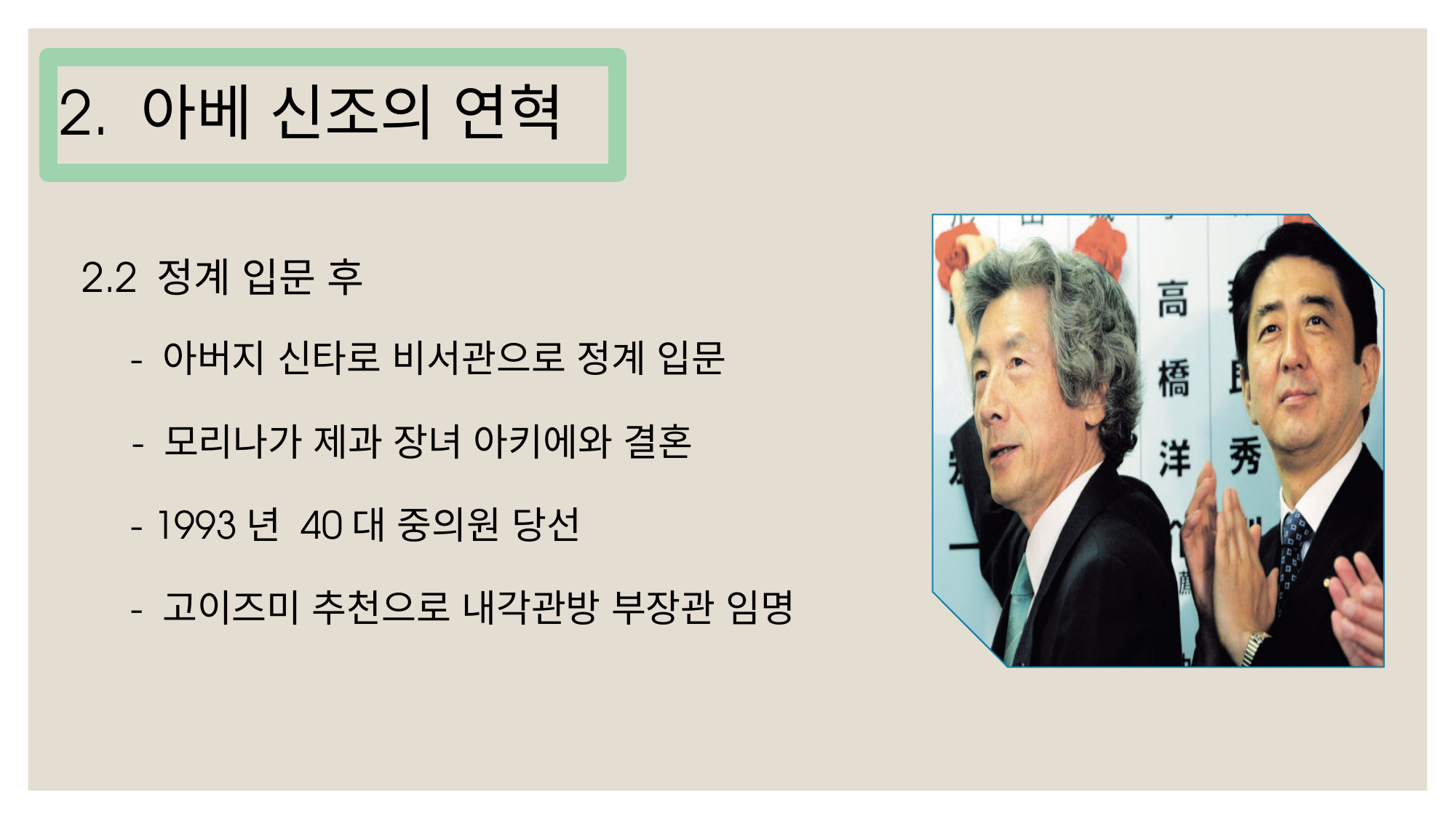

2. 아베 신조의 연혁

2.2 정계 입문 후
- 아버지 신타로 비서관으로 정계 입문
- 모리나가 제과 장녀 아키에와 결혼
- 1993년 40대 중의원 당선
- 고이즈미 추천으로 내각관방 부장관 임명